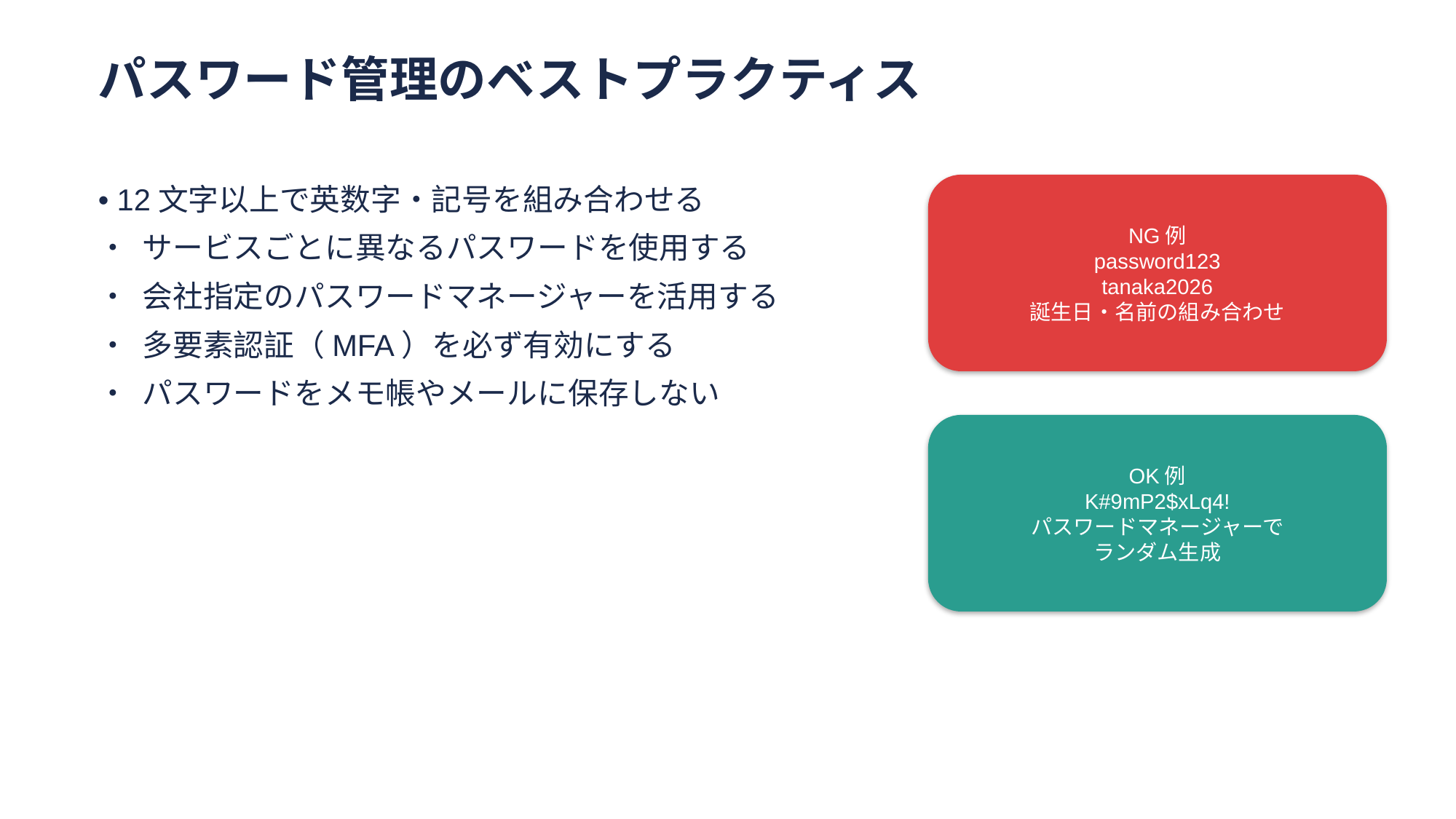

パスワード管理のベストプラクティス
• 12文字以上で英数字・記号を組み合わせる
• サービスごとに異なるパスワードを使用する
• 会社指定のパスワードマネージャーを活用する
• 多要素認証（MFA）を必ず有効にする
• パスワードをメモ帳やメールに保存しない
NG例
password123
tanaka2026
誕生日・名前の組み合わせ
OK例
K#9mP2$xLq4!
パスワードマネージャーで
ランダム生成